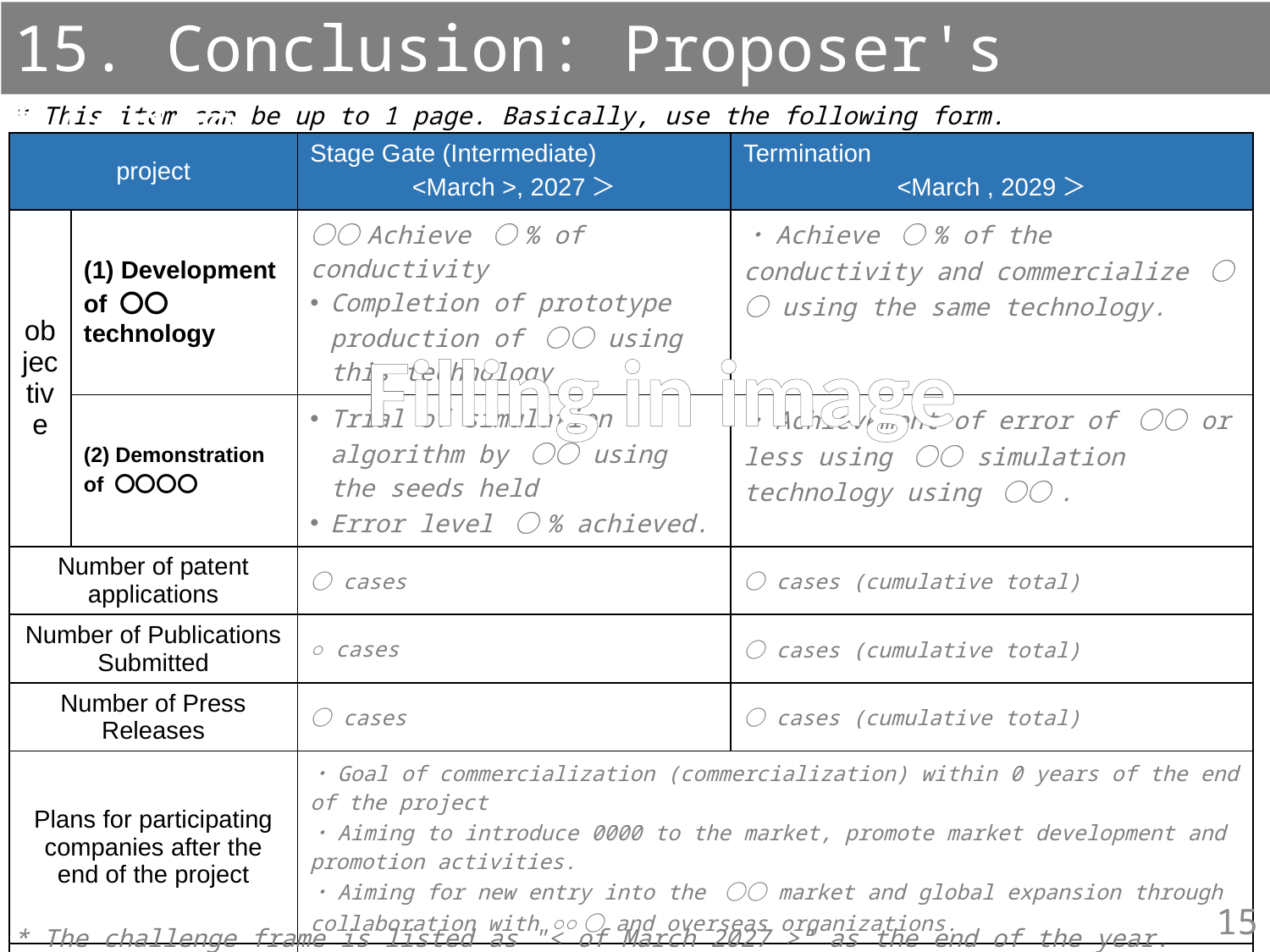

15. Conclusion: Proposer's Pledge
* This item can be up to 1 page. Basically, use the following form.
| project |  | Stage Gate (Intermediate) <March >, 2027＞ | Termination <March , 2029＞ |
| --- | --- | --- | --- |
| objective | (1) Development of 〇〇 technology | 〇〇Achieve 〇% of conductivity Completion of prototype production of 〇〇 using this technology | ・Achieve 〇% of the conductivity and commercialize 〇〇 using the same technology. |
|  | (2) Demonstration of 〇〇〇〇 | Trial of simulation algorithm by 〇〇 using the seeds held Error level 〇% achieved. | ・Achievement of error of 〇〇 or less using 〇〇 simulation technology using 〇〇. |
| Number of patent applications |  | 〇 cases | 〇 cases (cumulative total) |
| Number of Publications Submitted |  | ○ cases | 〇 cases (cumulative total) |
| Number of Press Releases |  | 〇 cases | 〇 cases (cumulative total) |
| Plans for participating companies after the end of the project |  | ・Goal of commercialization (commercialization) within 0 years of the end of the project ・Aiming to introduce 0000 to the market, promote market development and promotion activities. ・Aiming for new entry into the 〇〇 market and global expansion through collaboration with ○○〇 and overseas organizations. |  |
| Human Resource Development |  | Participation in the development of postdocs and young researchers: 〇 people Cross-appointment participation of corporate engineers: 〇 people | 若手研究参画者:10人/年 |
Filling in image
15
* The challenge frame is listed as "< of March 2027 >" as the end of the year.